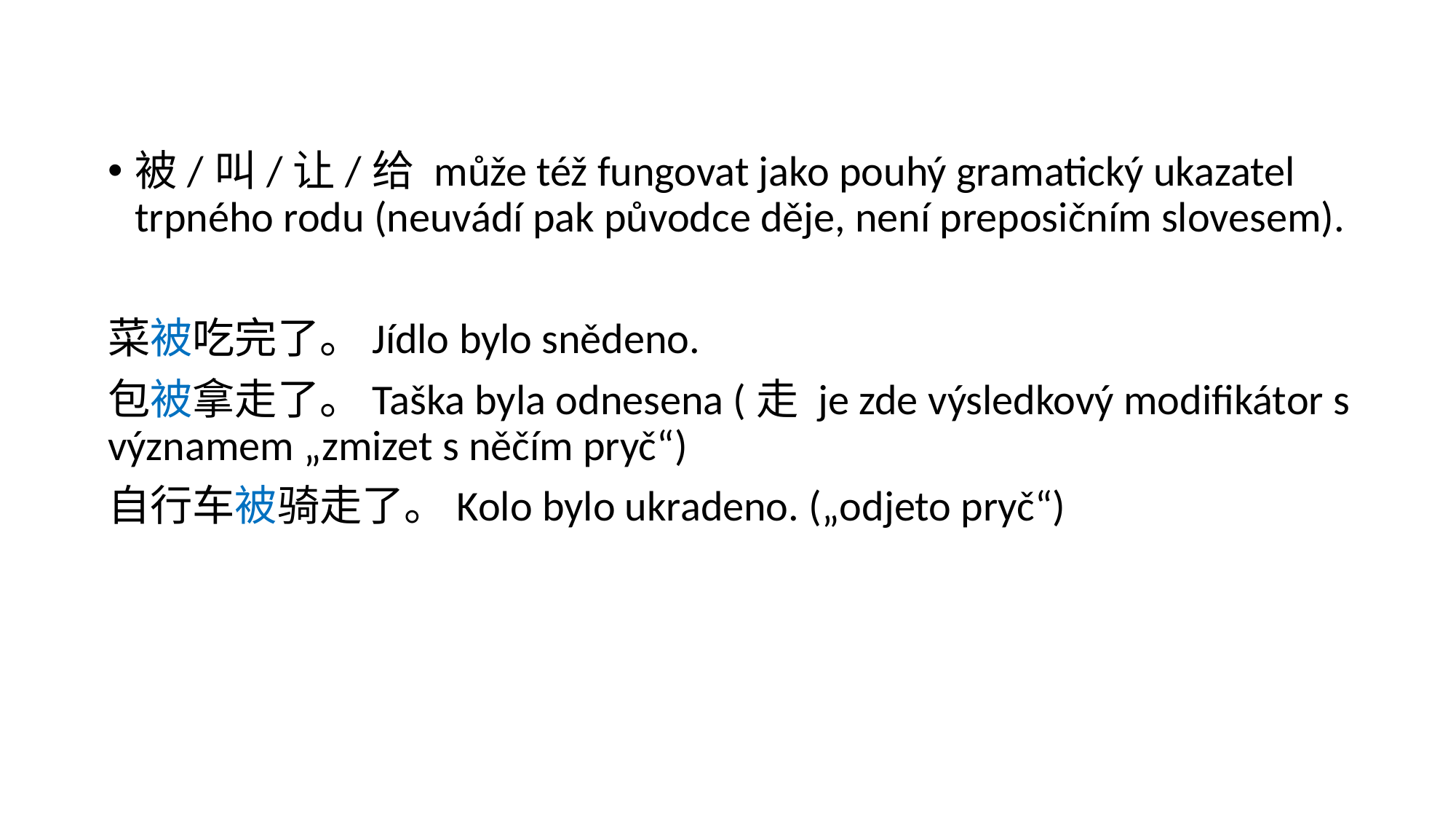

被/叫/让/给 může též fungovat jako pouhý gramatický ukazatel trpného rodu (neuvádí pak původce děje, není preposičním slovesem).

菜被吃完了。Jídlo bylo snědeno.
包被拿走了。Taška byla odnesena (走 je zde výsledkový modifikátor s významem „zmizet s něčím pryč“)
自行车被骑走了。Kolo bylo ukradeno. („odjeto pryč“)